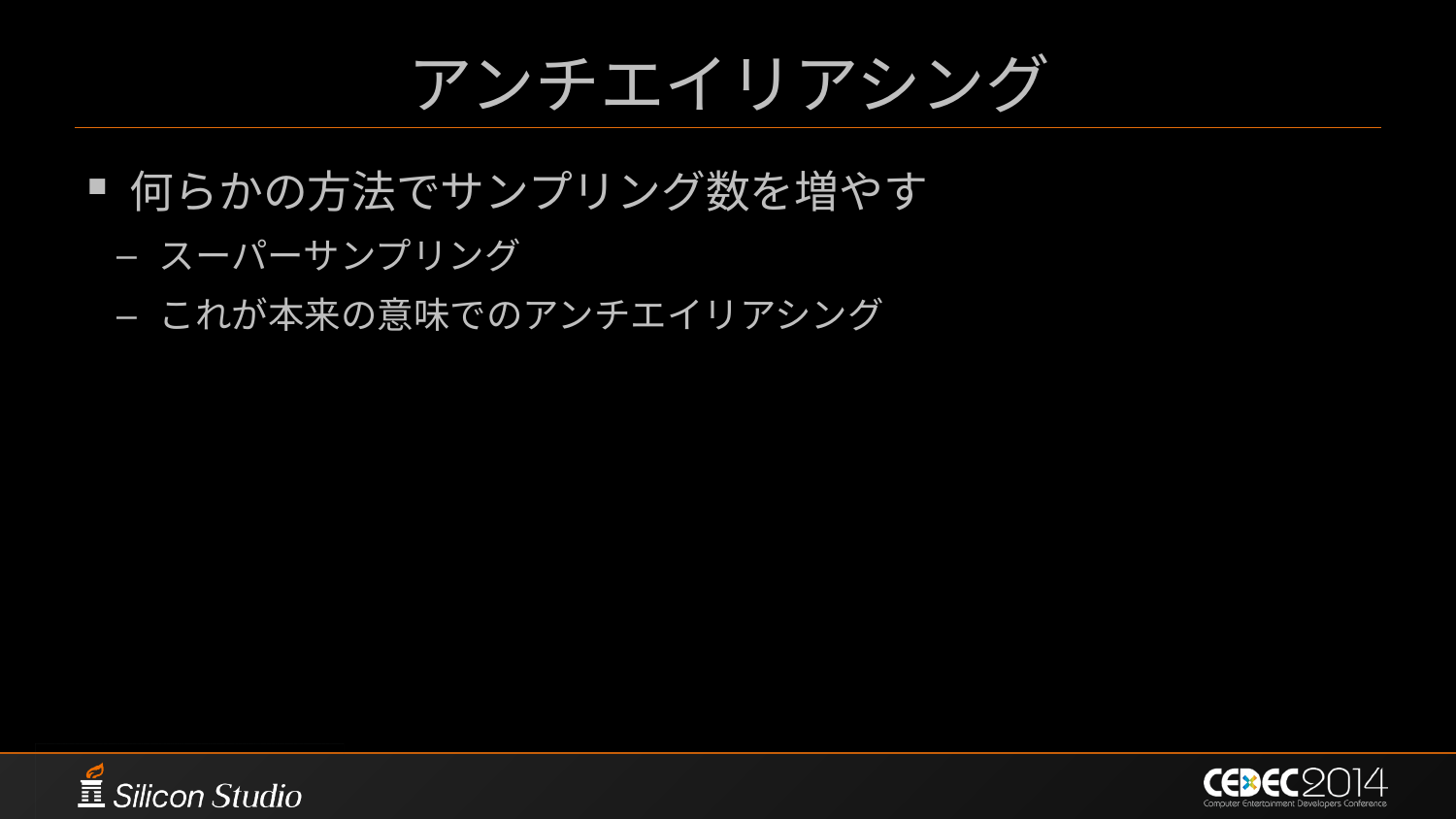

# アンチエイリアシング
何らかの方法でサンプリング数を増やす
スーパーサンプリング
これが本来の意味でのアンチエイリアシング